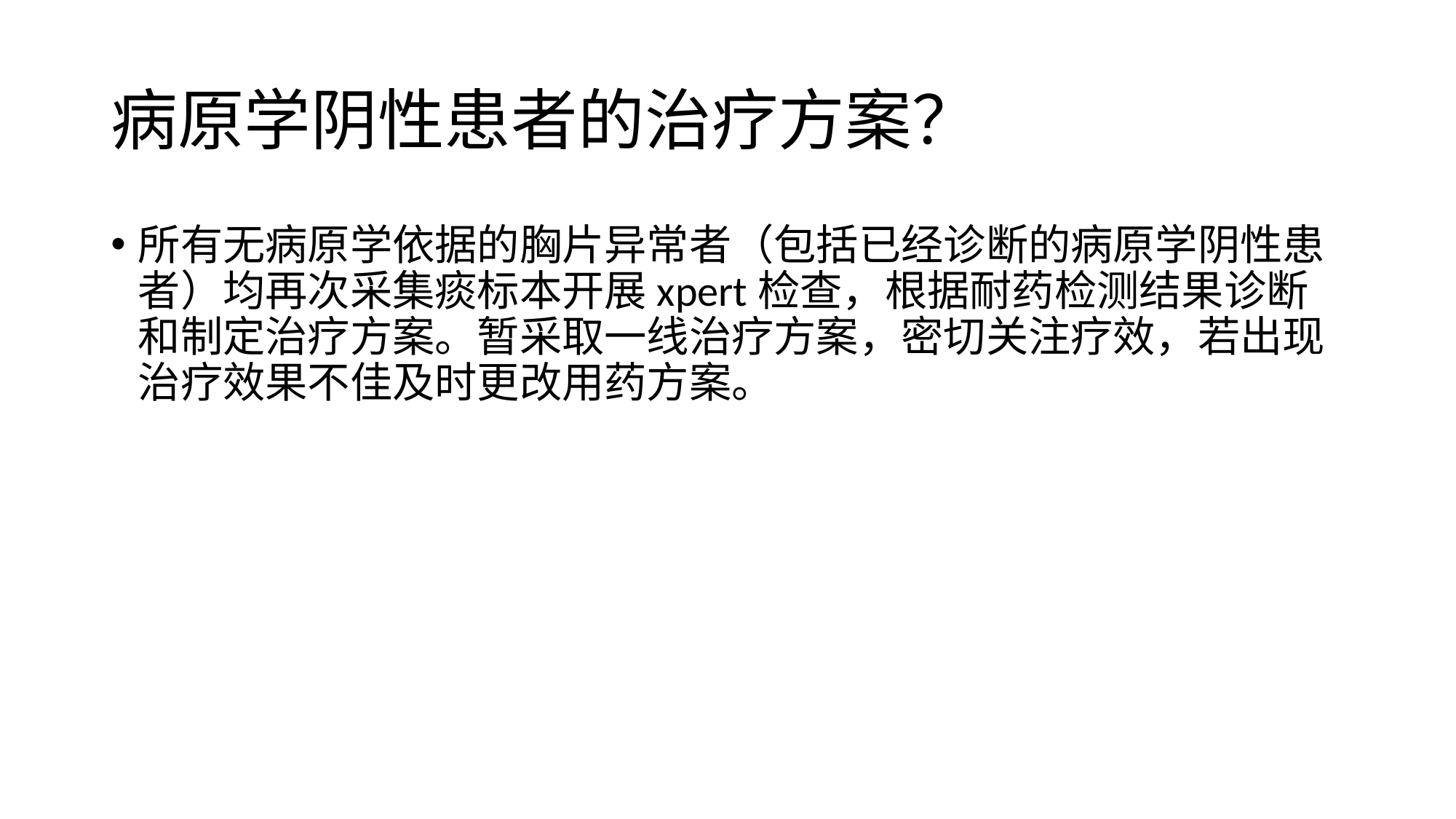

# 病原学阴性患者的治疗方案？
所有无病原学依据的胸片异常者（包括已经诊断的病原学阴性患者）均再次采集痰标本开展xpert检查，根据耐药检测结果诊断和制定治疗方案。暂采取一线治疗方案，密切关注疗效，若出现治疗效果不佳及时更改用药方案。